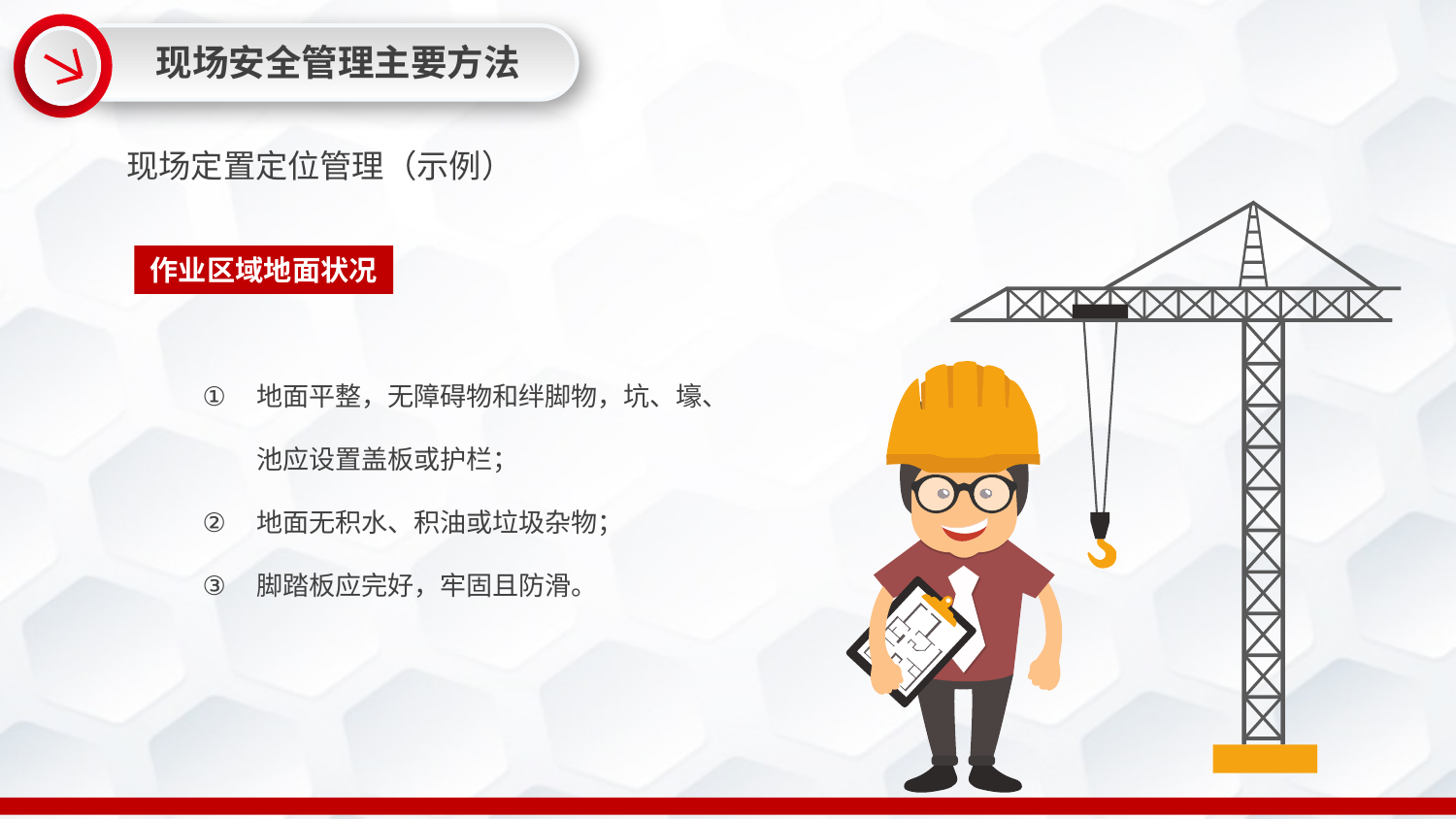

现场安全管理主要方法
现场定置定位管理（示例）

作业区域地面状况
地面平整，无障碍物和绊脚物，坑、壕、池应设置盖板或护栏；
地面无积水、积油或垃圾杂物；
脚踏板应完好，牢固且防滑。